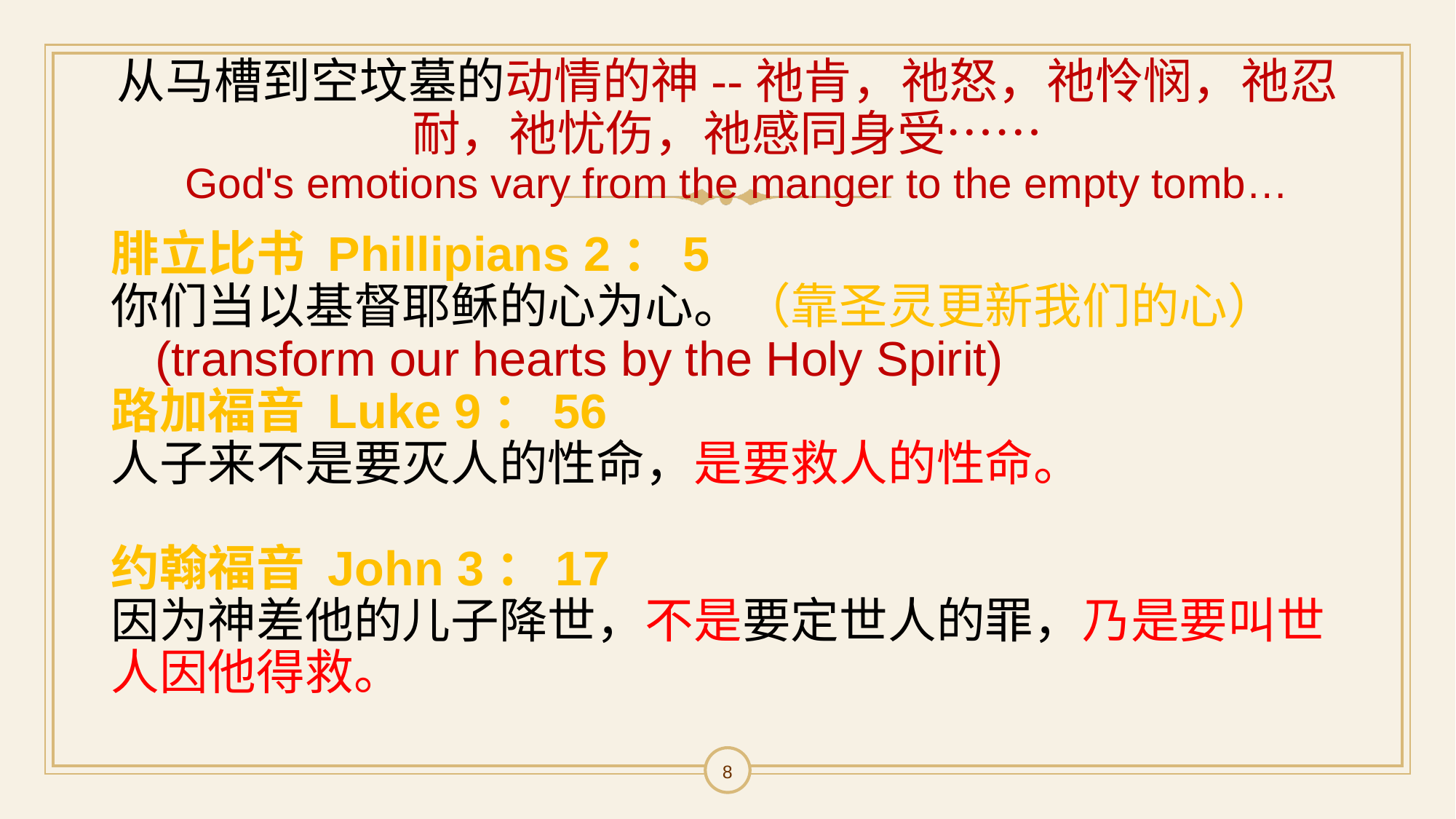

# 从马槽到空坟墓的动情的神--祂肯，祂怒，祂怜悯，祂忍耐，祂忧伤，祂感同身受…… God's emotions vary from the manger to the empty tomb…
腓立比书 Phillipians 2：5
你们当以基督耶稣的心为心。（靠圣灵更新我们的心）
   (transform our hearts by the Holy Spirit)
路加福音 Luke 9：56
人子来不是要灭人的性命，是要救人的性命。
约翰福音 John 3：17
因为神差他的儿子降世，不是要定世人的罪，乃是要叫世人因他得救。
8